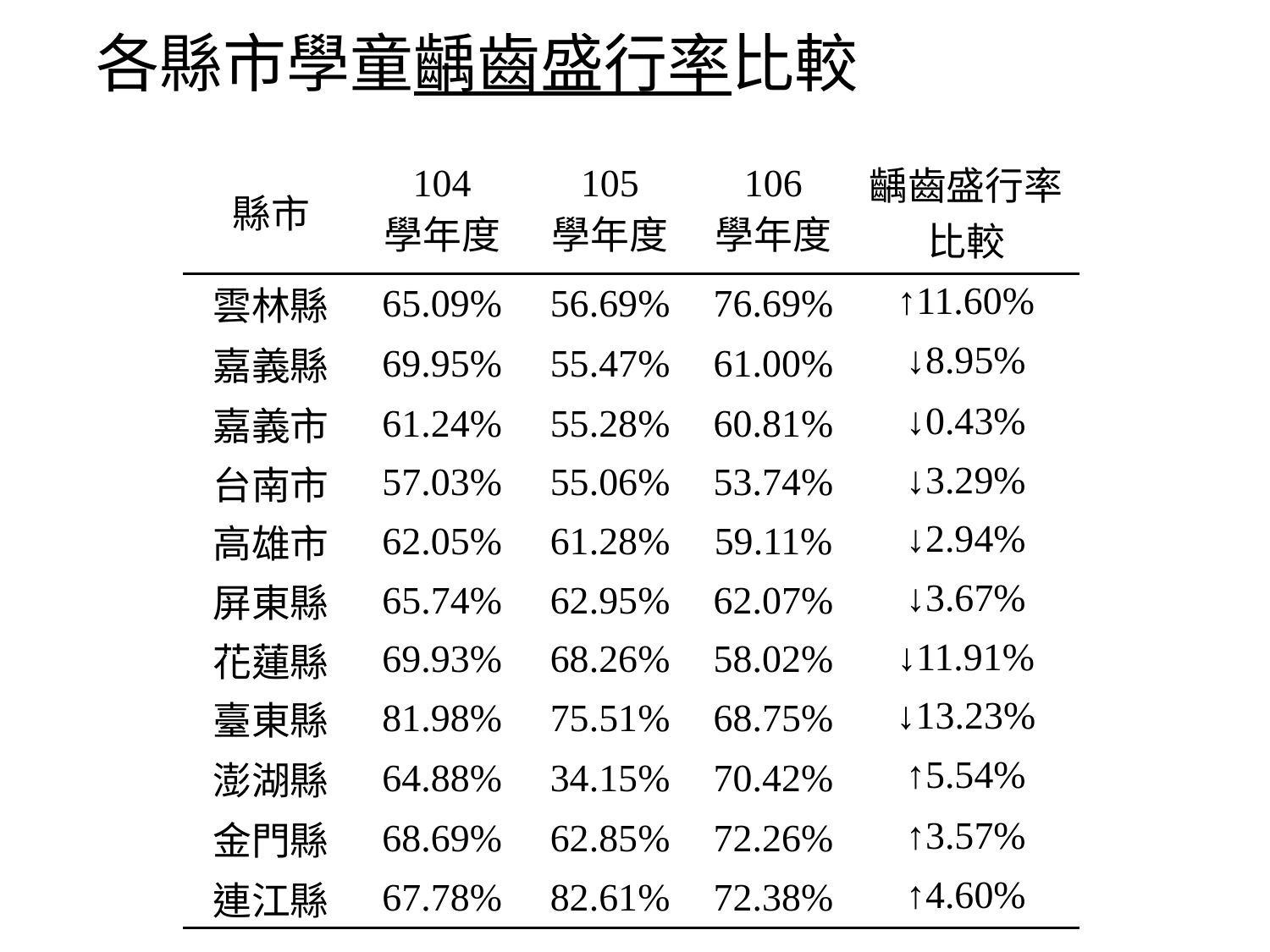

# 各縣市學童齲齒盛行率比較
| 縣市 | 104 學年度 | 105 學年度 | 106 學年度 | 齲齒盛行率 比較 |
| --- | --- | --- | --- | --- |
| 雲林縣 | 65.09% | 56.69% | 76.69% | ↑11.60% |
| 嘉義縣 | 69.95% | 55.47% | 61.00% | ↓8.95% |
| 嘉義市 | 61.24% | 55.28% | 60.81% | ↓0.43% |
| 台南市 | 57.03% | 55.06% | 53.74% | ↓3.29% |
| 高雄市 | 62.05% | 61.28% | 59.11% | ↓2.94% |
| 屏東縣 | 65.74% | 62.95% | 62.07% | ↓3.67% |
| 花蓮縣 | 69.93% | 68.26% | 58.02% | ↓11.91% |
| 臺東縣 | 81.98% | 75.51% | 68.75% | ↓13.23% |
| 澎湖縣 | 64.88% | 34.15% | 70.42% | ↑5.54% |
| 金門縣 | 68.69% | 62.85% | 72.26% | ↑3.57% |
| 連江縣 | 67.78% | 82.61% | 72.38% | ↑4.60% |